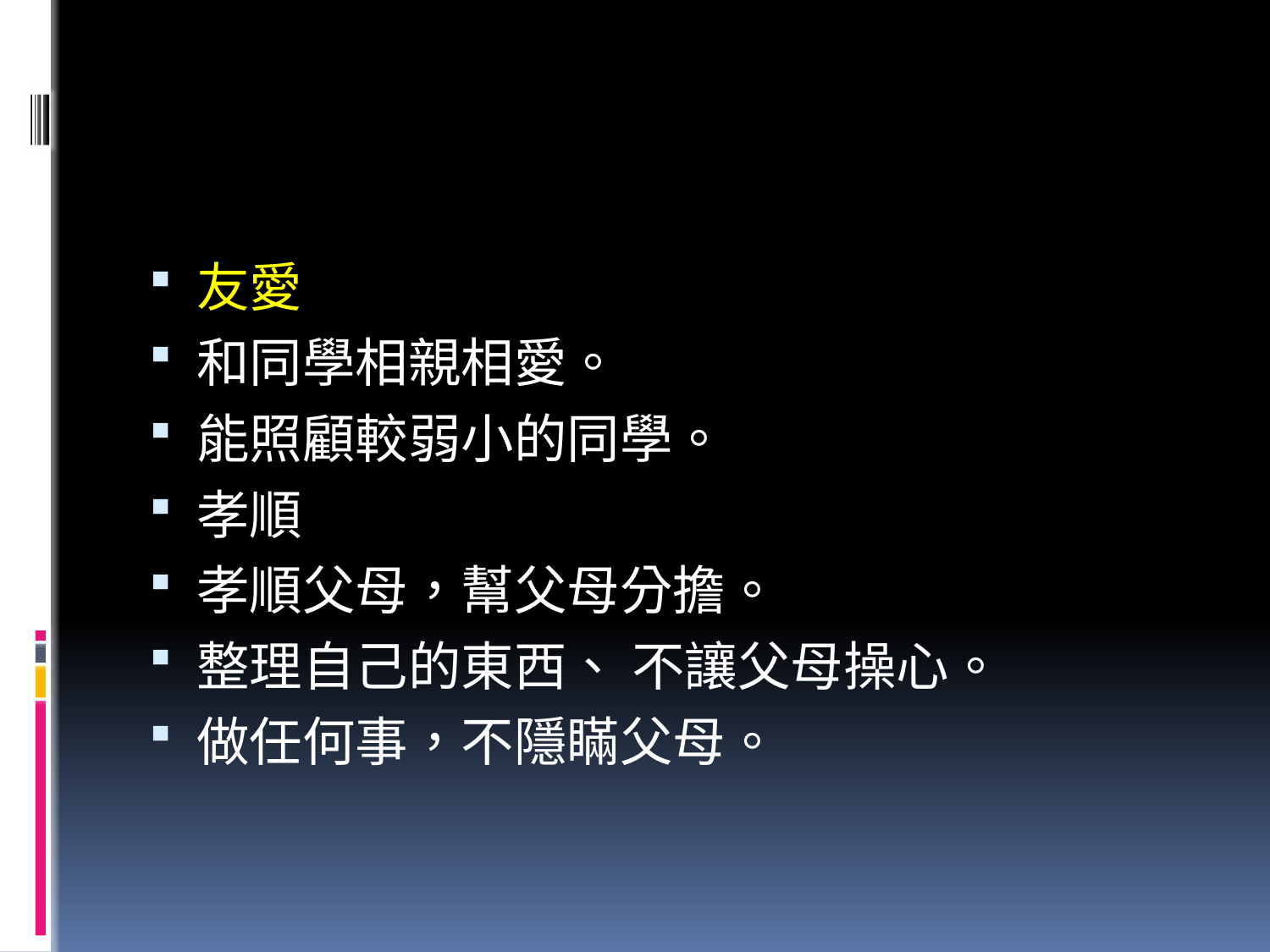

#
友愛
和同學相親相愛。
能照顧較弱小的同學。
孝順
孝順父母，幫父母分擔。
整理自己的東西、 不讓父母操心。
做任何事，不隱瞞父母。